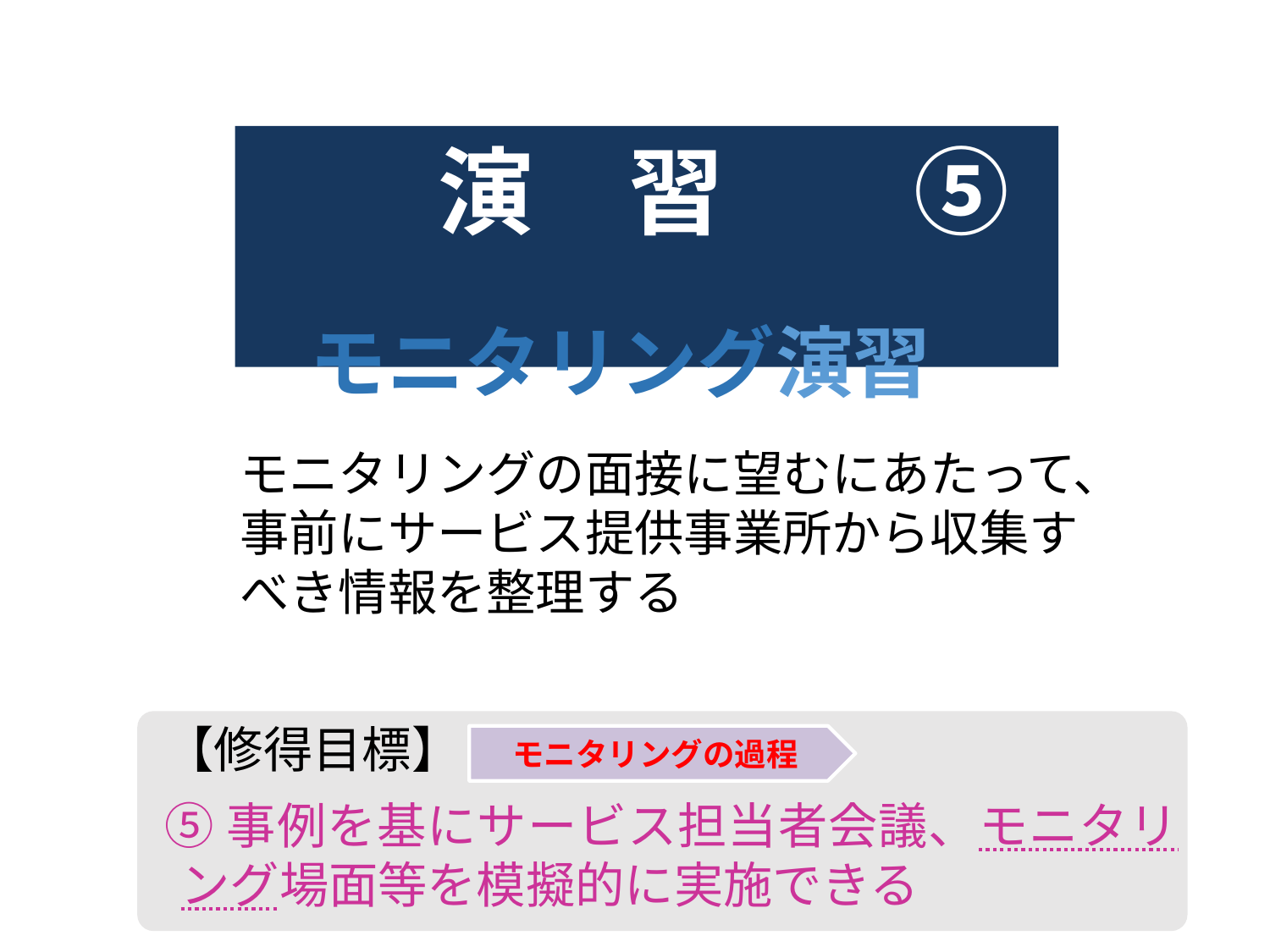

演　習　　⑤

モニタリング演習
モニタリングの面接に望むにあたって、事前にサービス提供事業所から収集すべき情報を整理する
【修得目標】

⑤事例を基にサービス担当者会議、モニタリング場面等を模擬的に実施できる
モニタリングの過程